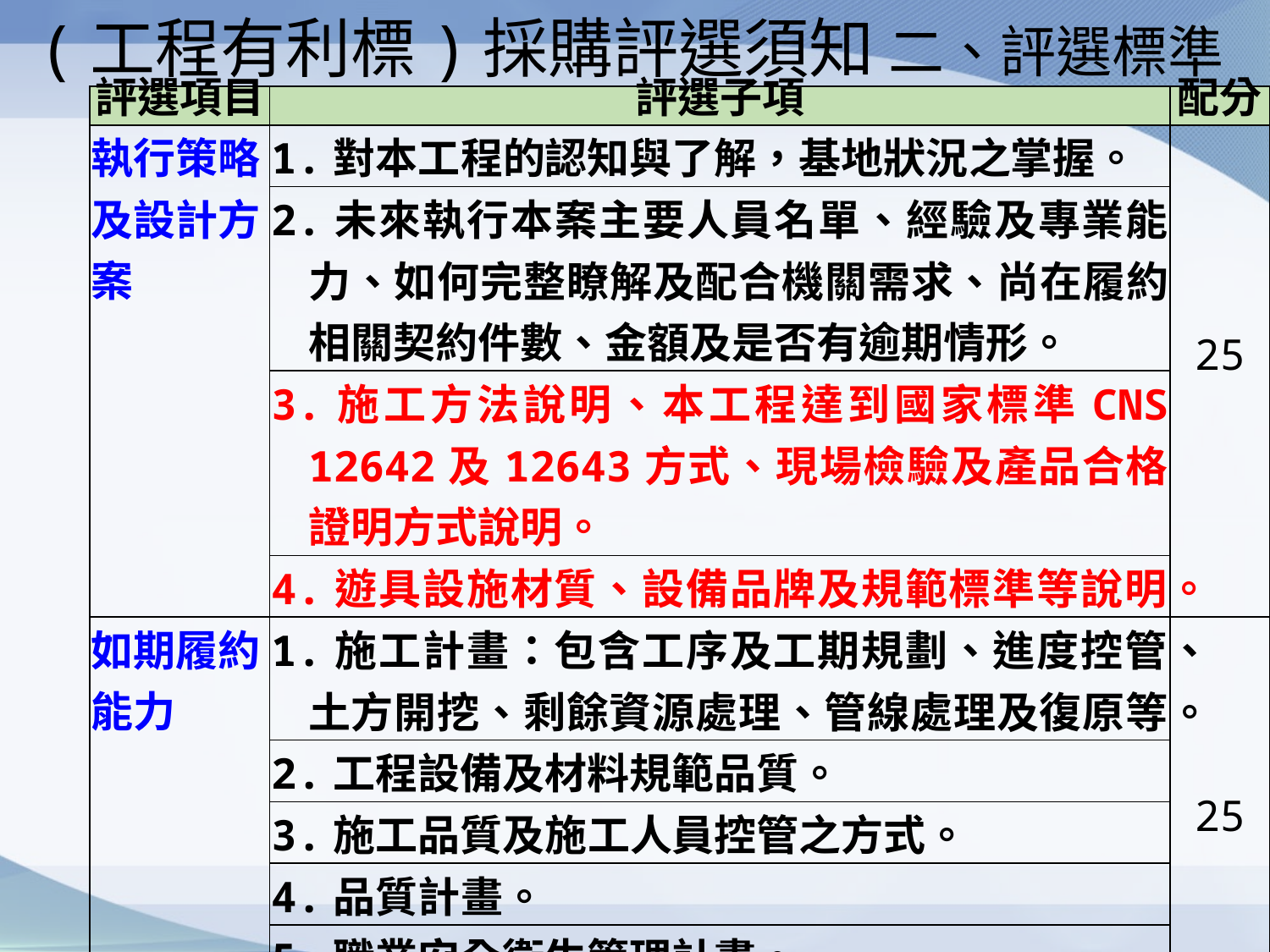

# (工程有利標)採購評選須知 二、評選標準
| 評選項目 | 評選子項 | 配分 |
| --- | --- | --- |
| 執行策略及設計方案 | 1.對本工程的認知與了解，基地狀況之掌握。 | 25 |
|  | 2.未來執行本案主要人員名單、經驗及專業能力、如何完整瞭解及配合機關需求、尚在履約相關契約件數、金額及是否有逾期情形。 |  |
|  | 3.施工方法說明、本工程達到國家標準CNS 12642及12643方式、現場檢驗及產品合格證明方式說明。 |  |
|  | 4.遊具設施材質、設備品牌及規範標準等說明。 |  |
| 如期履約能力 | 1.施工計畫：包含工序及工期規劃、進度控管、土方開挖、剩餘資源處理、管線處理及復原等。 | 25 |
|  | 2.工程設備及材料規範品質。 |  |
|  | 3.施工品質及施工人員控管之方式。 |  |
|  | 4.品質計畫。 |  |
|  | 5.職業安全衛生管理計畫。 |  |
|  | 6.緊急應變計畫。 |  |